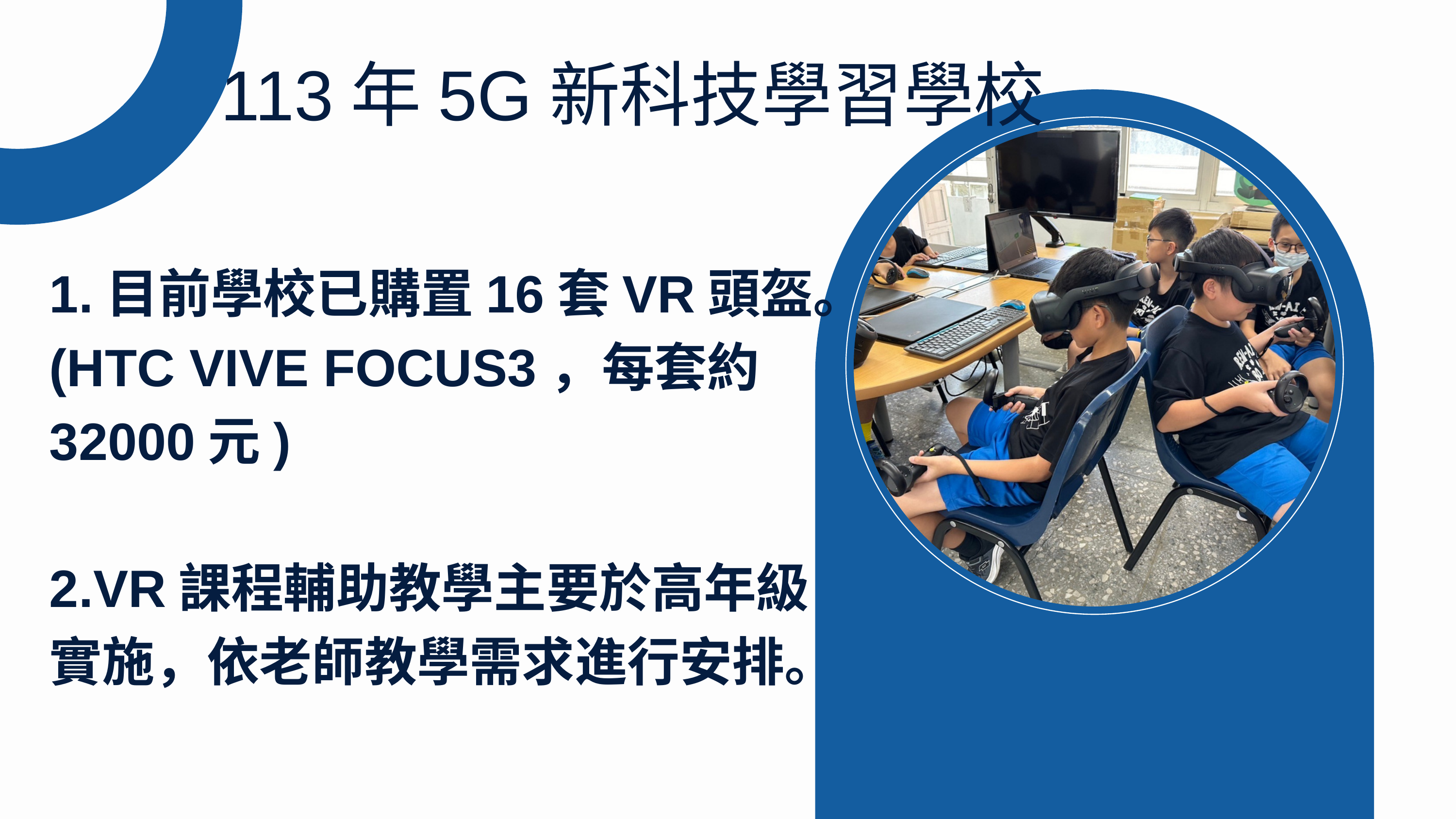

113年5G新科技學習學校

1.目前學校已購置16套VR頭盔。(HTC VIVE FOCUS3，每套約32000元)

2.VR課程輔助教學主要於高年級實施，依老師教學需求進行安排。